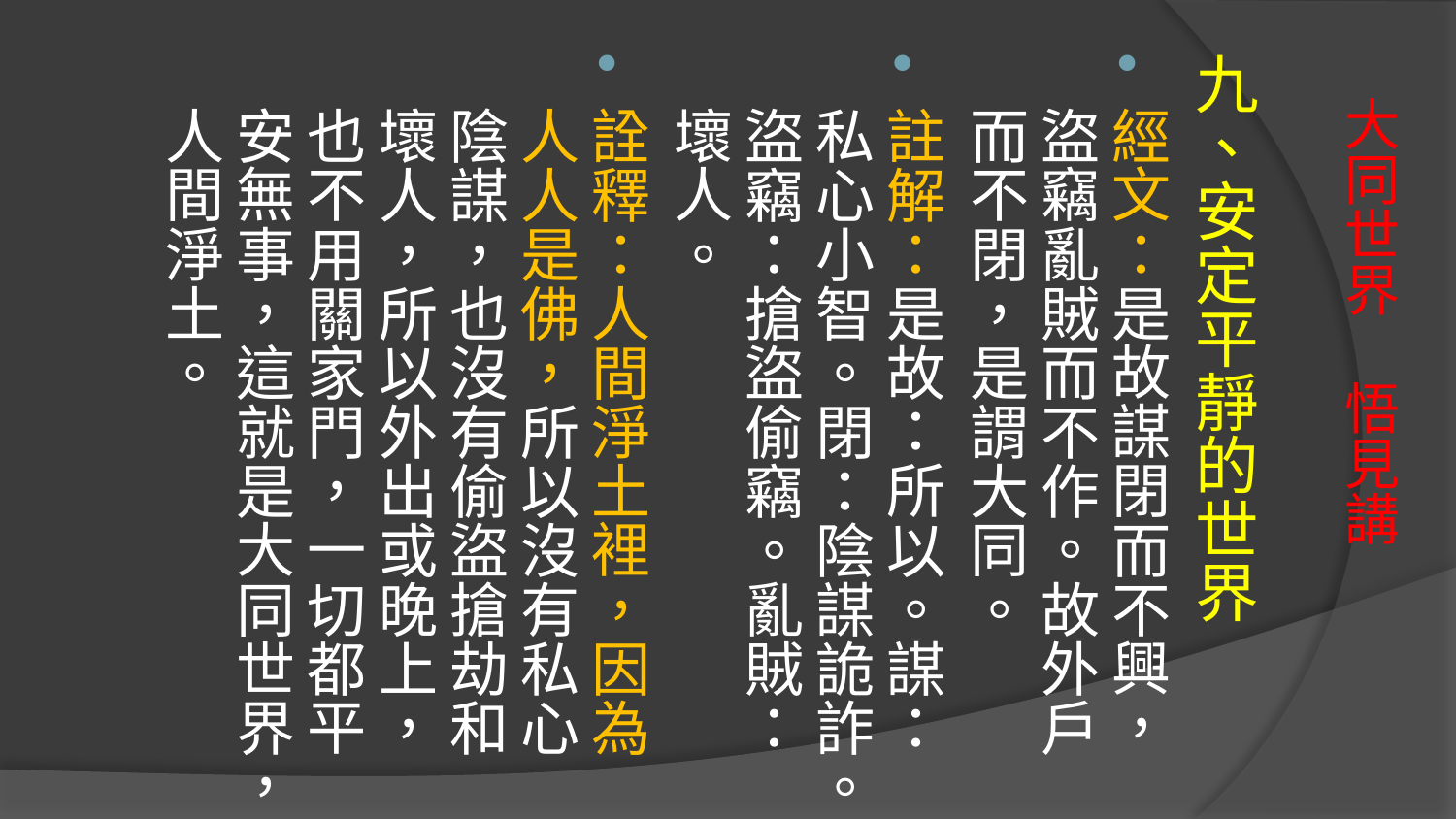

九、安定平靜的世界
經文：是故謀閉而不興，盜竊亂賊而不作。故外戶而不閉，是謂大同。
註解：是故：所以。謀：私心小智。閉：陰謀詭詐。盜竊：搶盜偷竊。亂賊：壞人。
詮釋：人間淨土裡，因為人人是佛，所以沒有私心陰謀，也沒有偷盜搶劫和壞人，所以外出或晚上，也不用關家門，一切都平安無事，這就是大同世界，人間淨土。

# 大同世界     悟見講